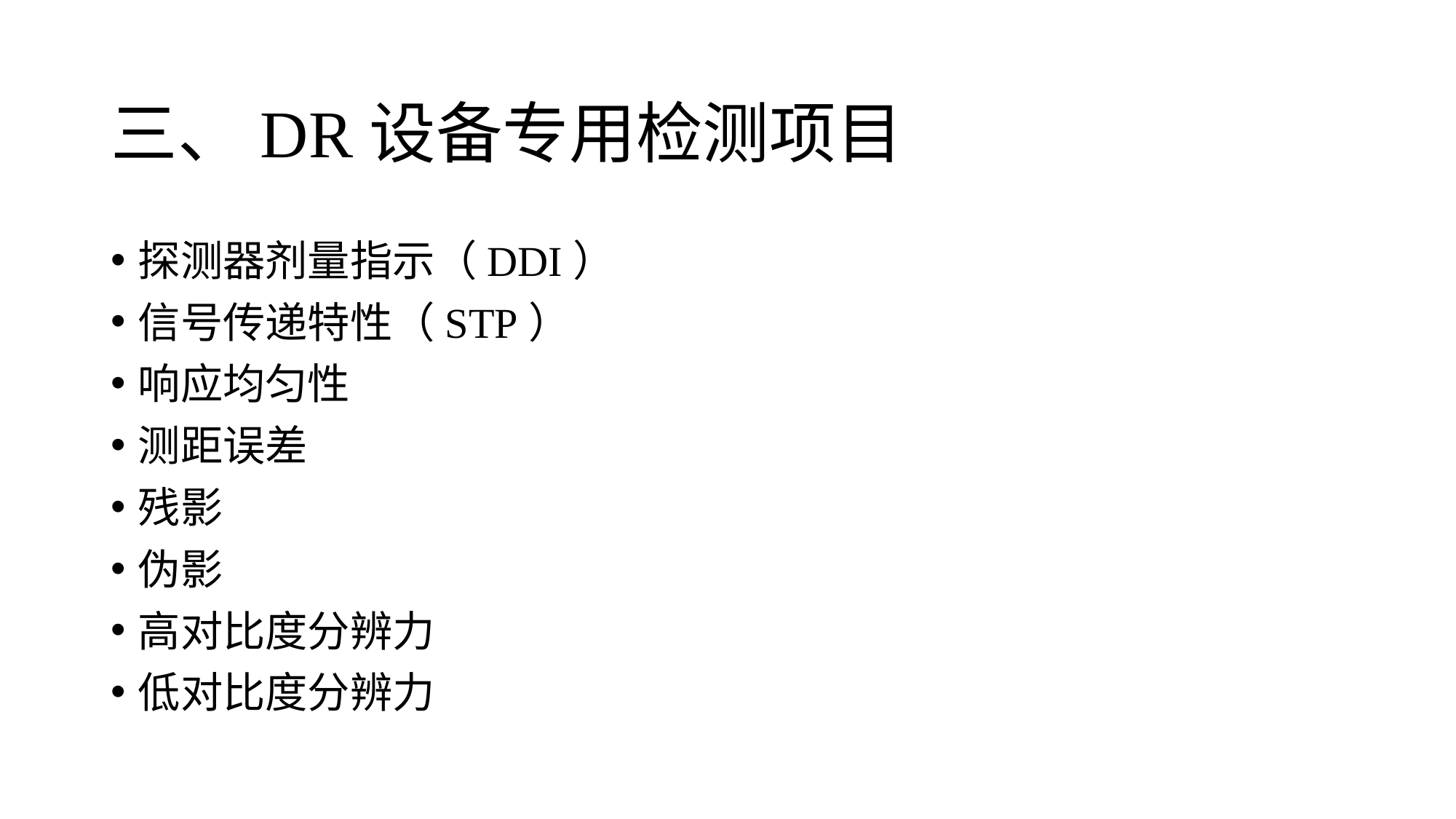

# 三、DR设备专用检测项目
探测器剂量指示（DDI）
信号传递特性（STP）
响应均匀性
测距误差
残影
伪影
高对比度分辨力
低对比度分辨力